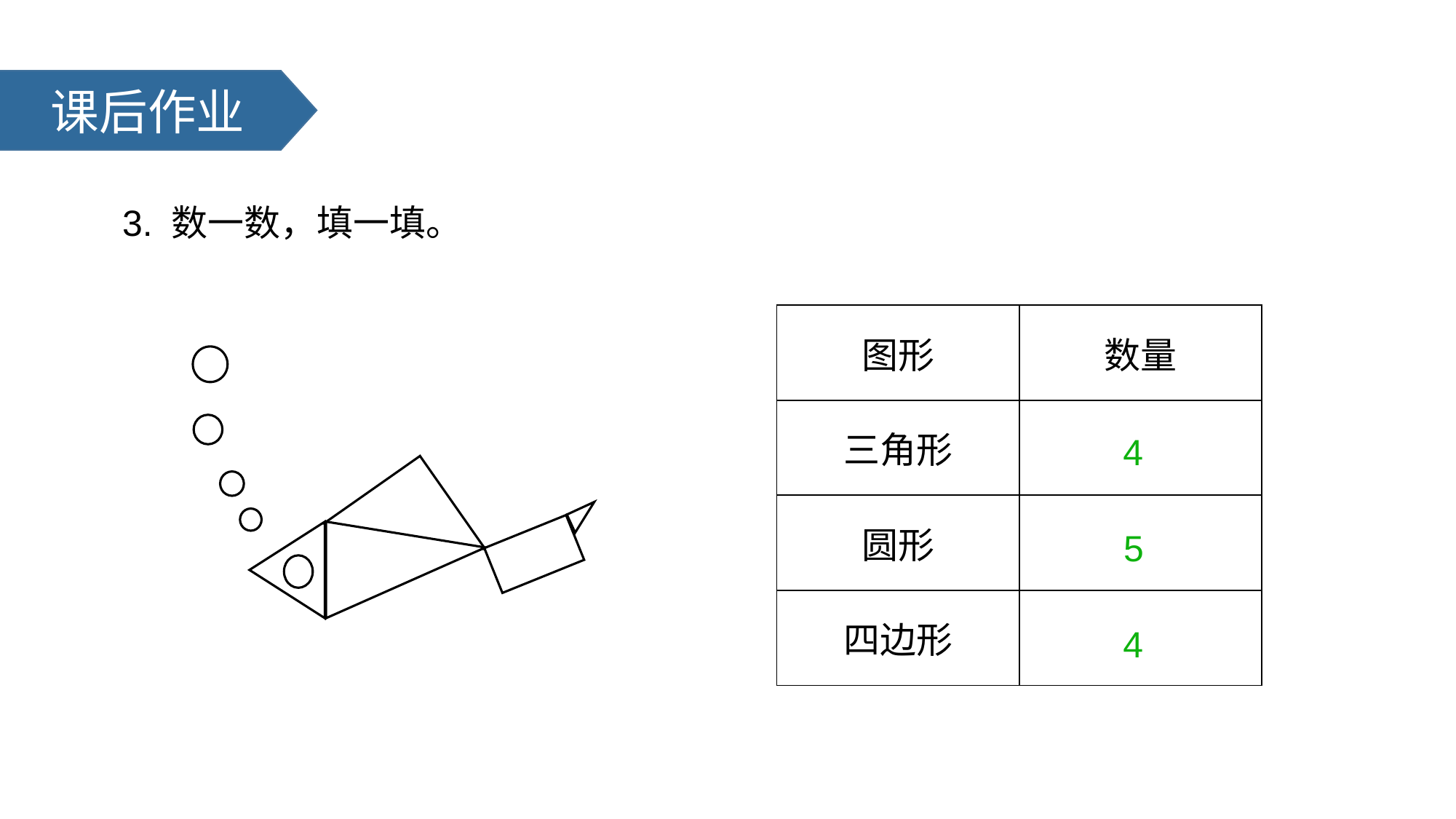

课后作业
3. 数一数，填一填。
| 图形 | 数量 |
| --- | --- |
| 三角形 |  |
| 圆形 |  |
| 四边形 |  |

4

5

4